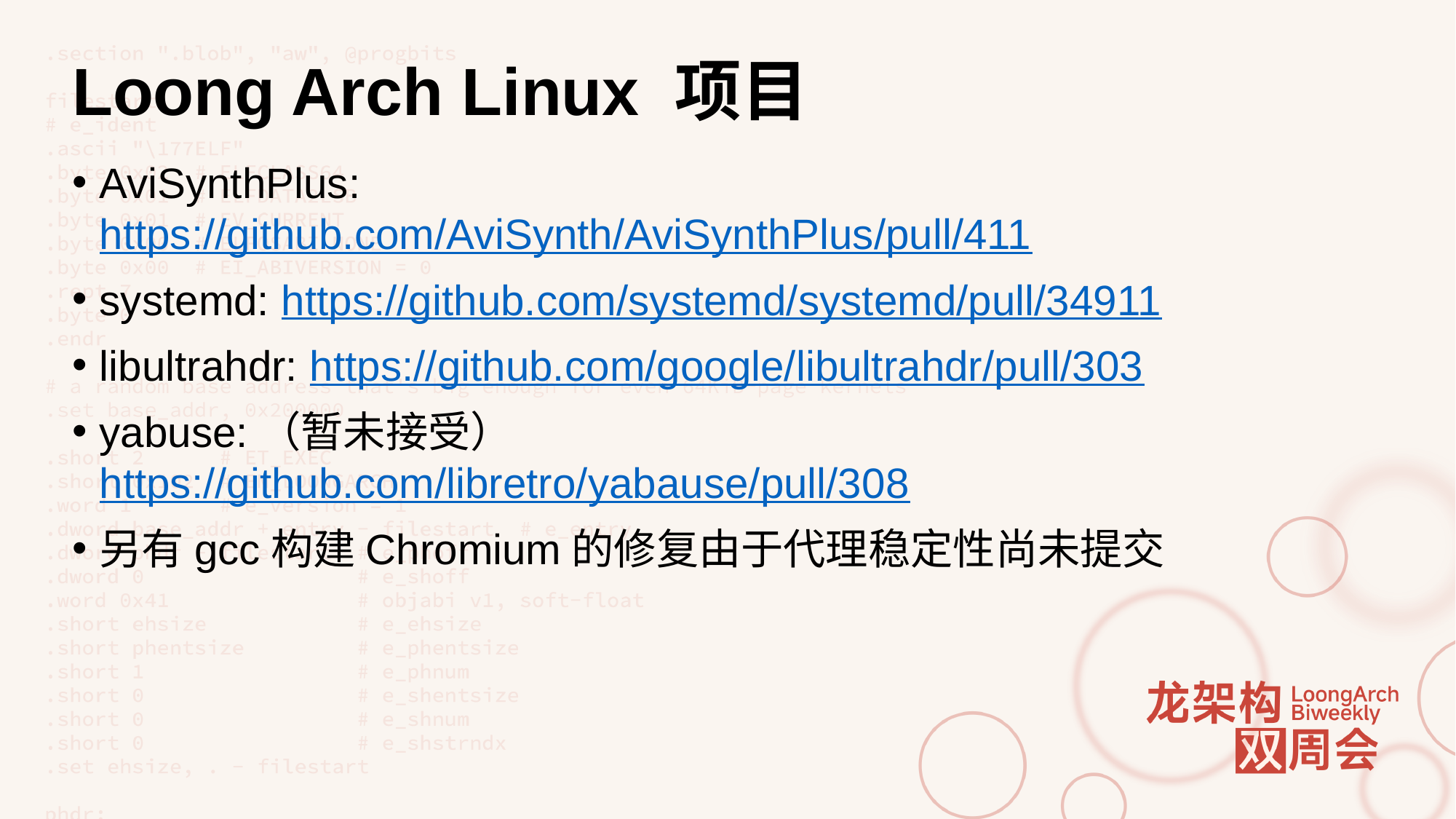

# Loong Arch Linux 项目
AviSynthPlus: https://github.com/AviSynth/AviSynthPlus/pull/411
systemd: https://github.com/systemd/systemd/pull/34911
libultrahdr: https://github.com/google/libultrahdr/pull/303
yabuse:（暂未接受）https://github.com/libretro/yabause/pull/308
另有gcc构建Chromium的修复由于代理稳定性尚未提交